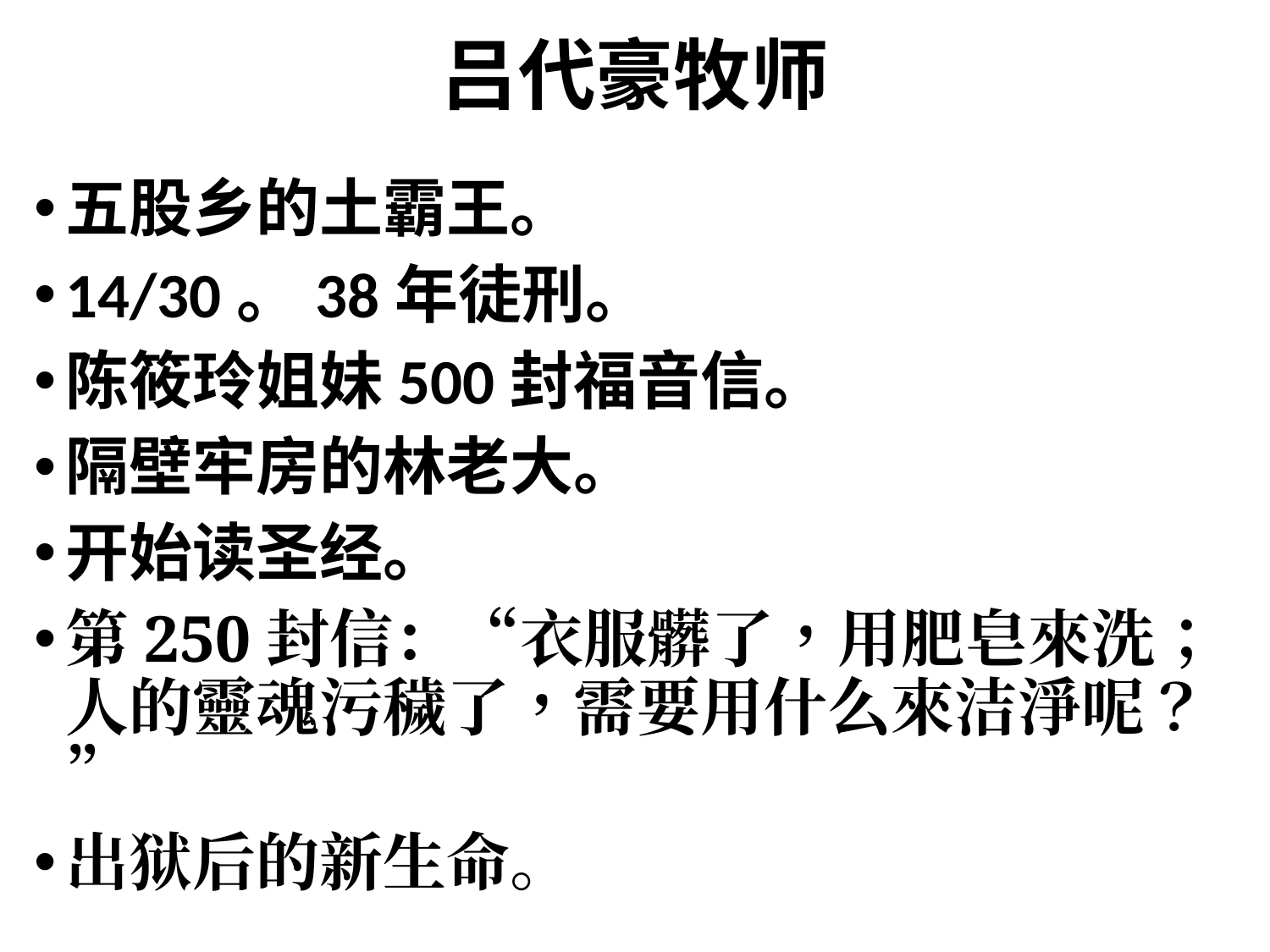

# 吕代豪牧师
五股乡的土霸王。
14/30。38年徒刑。
陈筱玲姐妹500封福音信。
隔壁牢房的林老大。
开始读圣经。
第250封信：“衣服髒了，用肥皂來洗；人的靈魂污穢了，需要用什么來洁淨呢？”
出狱后的新生命。